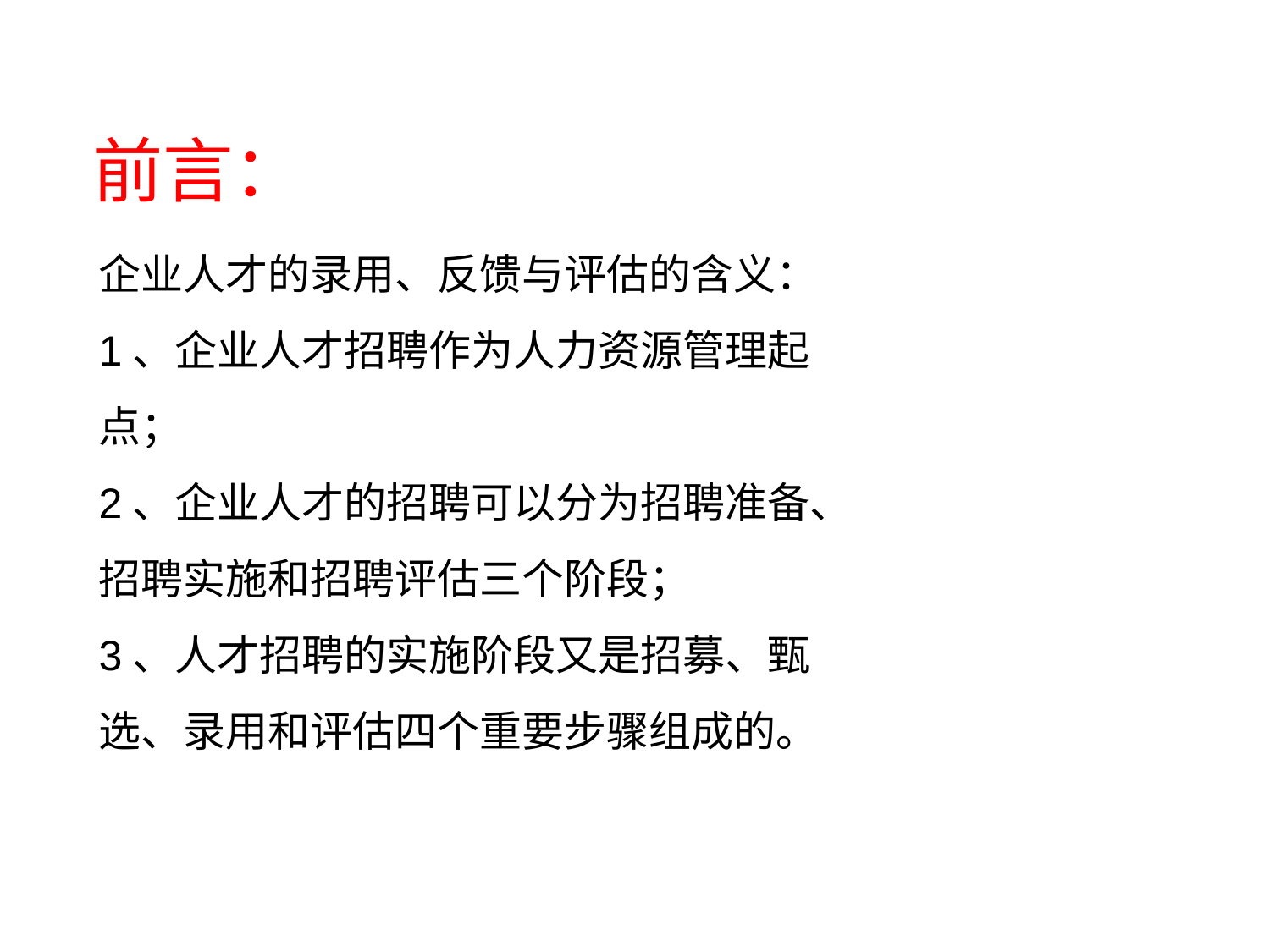

# 前言：
企业人才的录用、反馈与评估的含义：
1、企业人才招聘作为人力资源管理起点；
2、企业人才的招聘可以分为招聘准备、招聘实施和招聘评估三个阶段；
3、人才招聘的实施阶段又是招募、甄选、录用和评估四个重要步骤组成的。